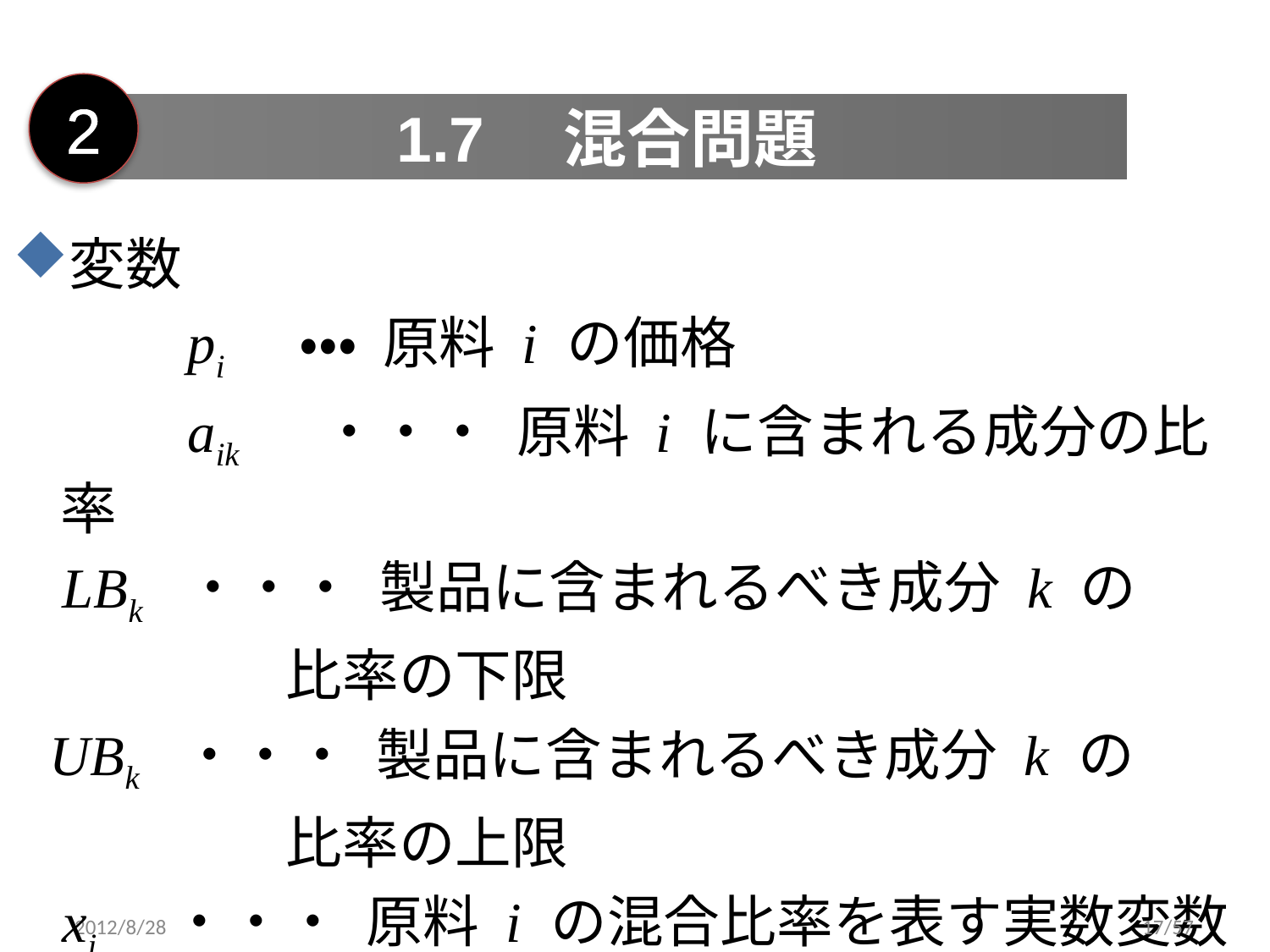

2
1.7　混合問題
変数
		pi      ・・・  原料 i の価格
		aik　 ・・・  原料 i に含まれる成分の比率
	LBk  ・・・  製品に含まれるべき成分 k の
比率の下限
UBk  ・・・  製品に含まれるべき成分 k の
比率の上限
	xi      ・・・  原料 i の混合比率を表す実数変数

2012/8/28
17/57